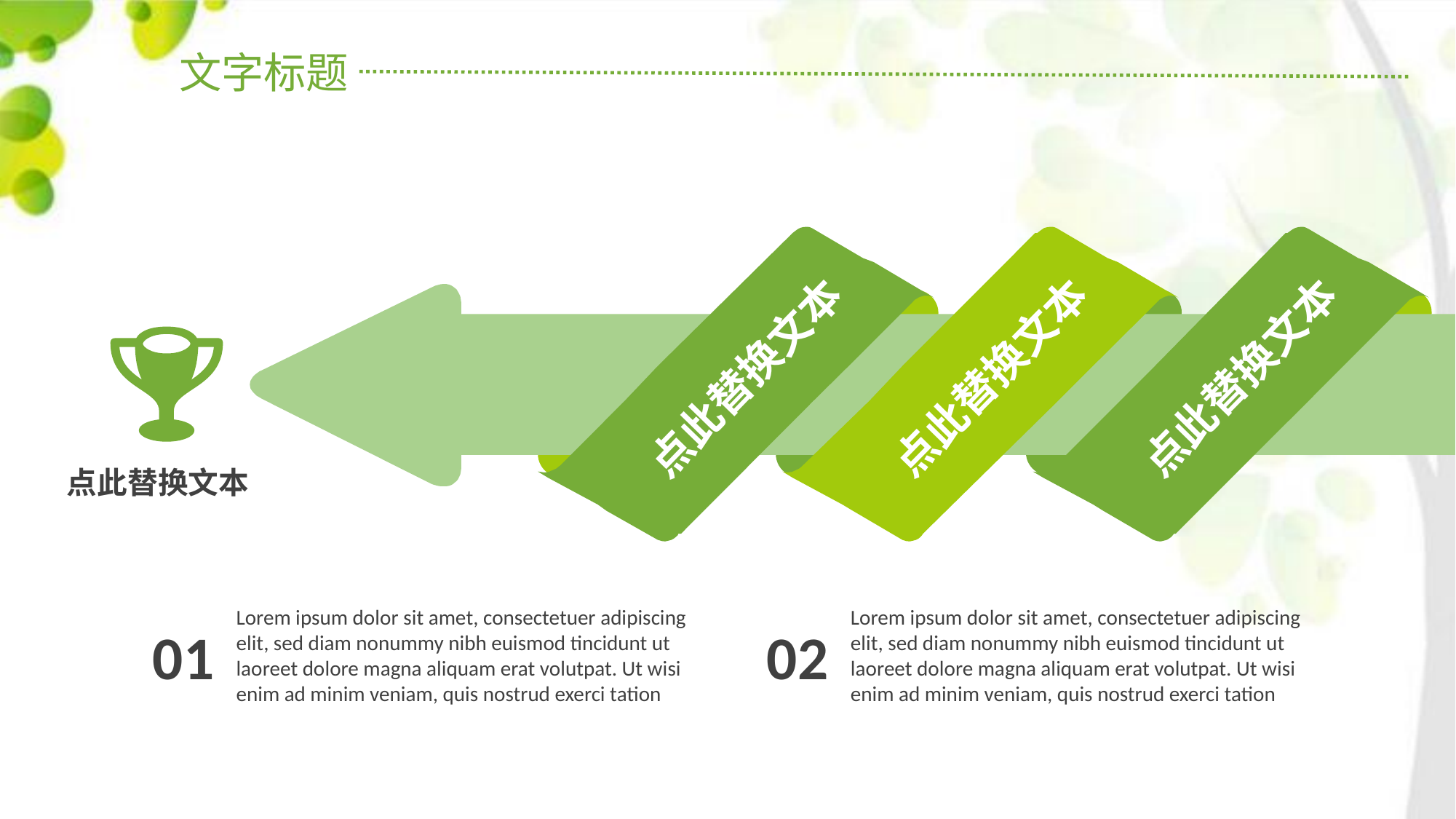

文字标题

点此替换文本
点此替换文本
点此替换文本

点此替换文本
Lorem ipsum dolor sit amet, consectetuer adipiscing elit, sed diam nonummy nibh euismod tincidunt ut laoreet dolore magna aliquam erat volutpat. Ut wisi enim ad minim veniam, quis nostrud exerci tation
Lorem ipsum dolor sit amet, consectetuer adipiscing elit, sed diam nonummy nibh euismod tincidunt ut laoreet dolore magna aliquam erat volutpat. Ut wisi enim ad minim veniam, quis nostrud exerci tation
01
02